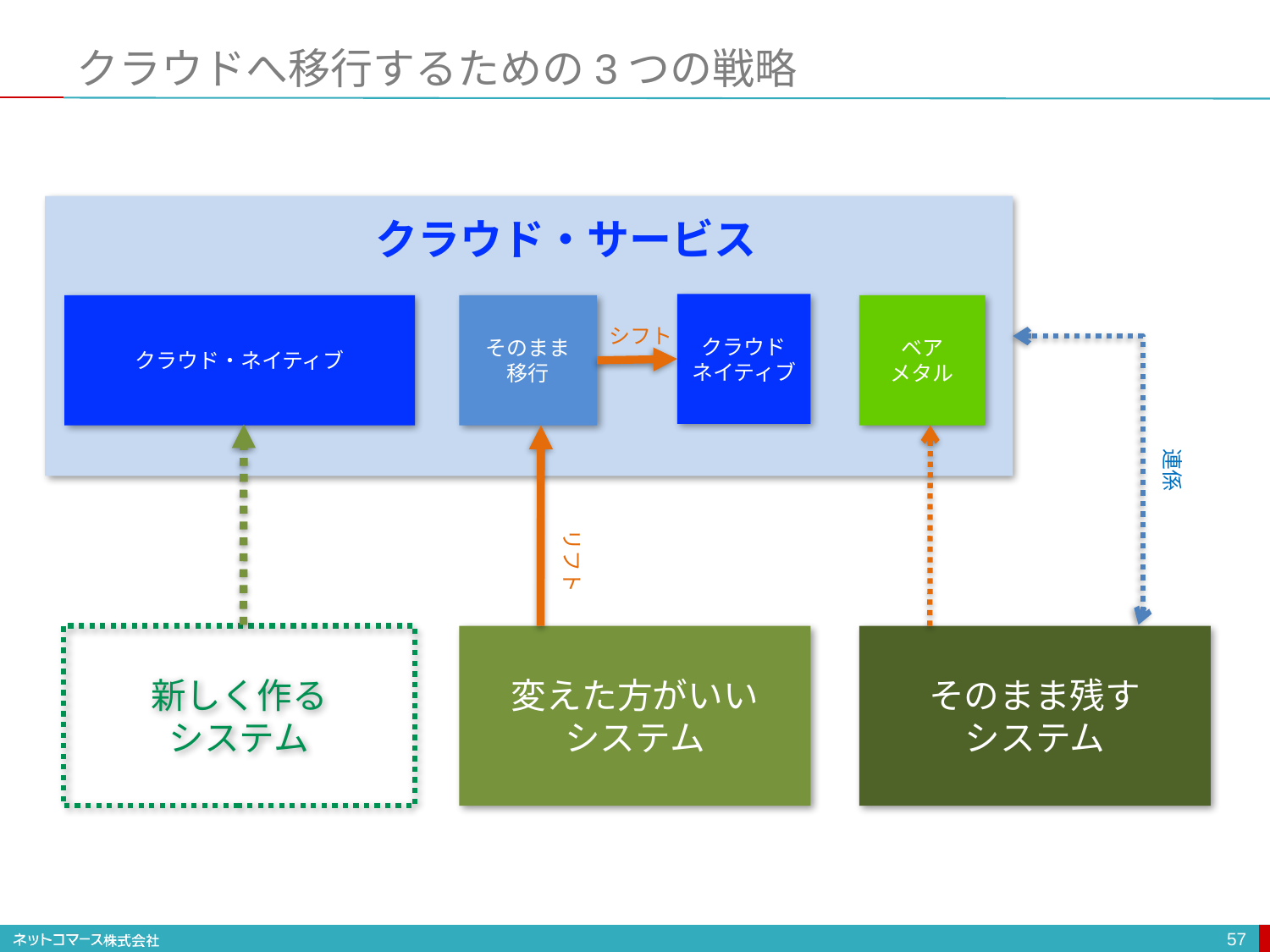

# クラウドへ移行するための3つの戦略

クラウド・サービス
クラウド
ネイティブ
クラウド・ネイティブ
そのまま
移行
ベア
メタル
シフト
連係
リフト
新しく作る
システム
変えた方がいい
システム
そのまま残す
システム
57